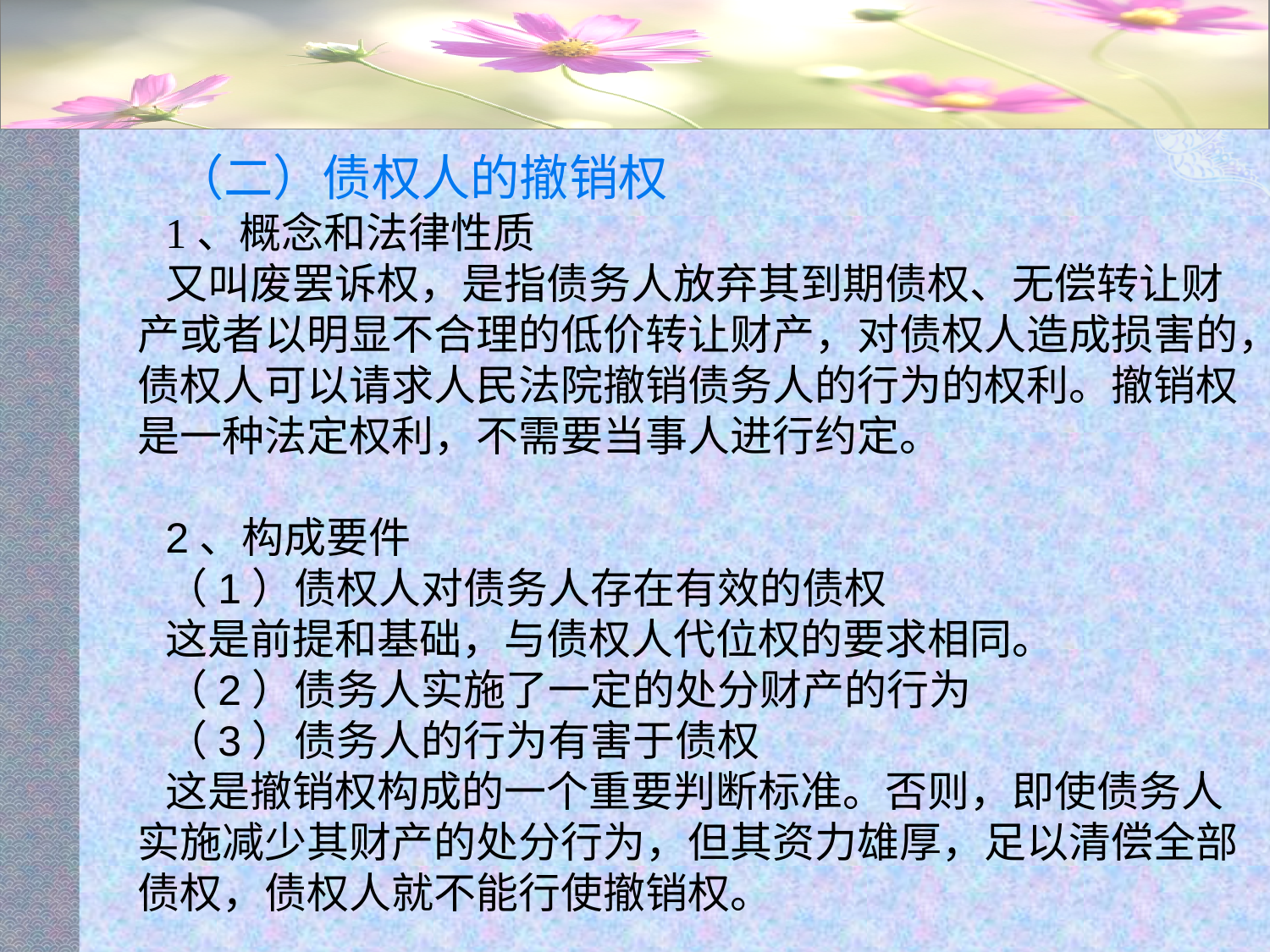

#
（二）债权人的撤销权
1、概念和法律性质
又叫废罢诉权，是指债务人放弃其到期债权、无偿转让财产或者以明显不合理的低价转让财产，对债权人造成损害的，债权人可以请求人民法院撤销债务人的行为的权利。撤销权是一种法定权利，不需要当事人进行约定。

2、构成要件
（1）债权人对债务人存在有效的债权
这是前提和基础，与债权人代位权的要求相同。
（2）债务人实施了一定的处分财产的行为
（3）债务人的行为有害于债权
这是撤销权构成的一个重要判断标准。否则，即使债务人实施减少其财产的处分行为，但其资力雄厚，足以清偿全部债权，债权人就不能行使撤销权。